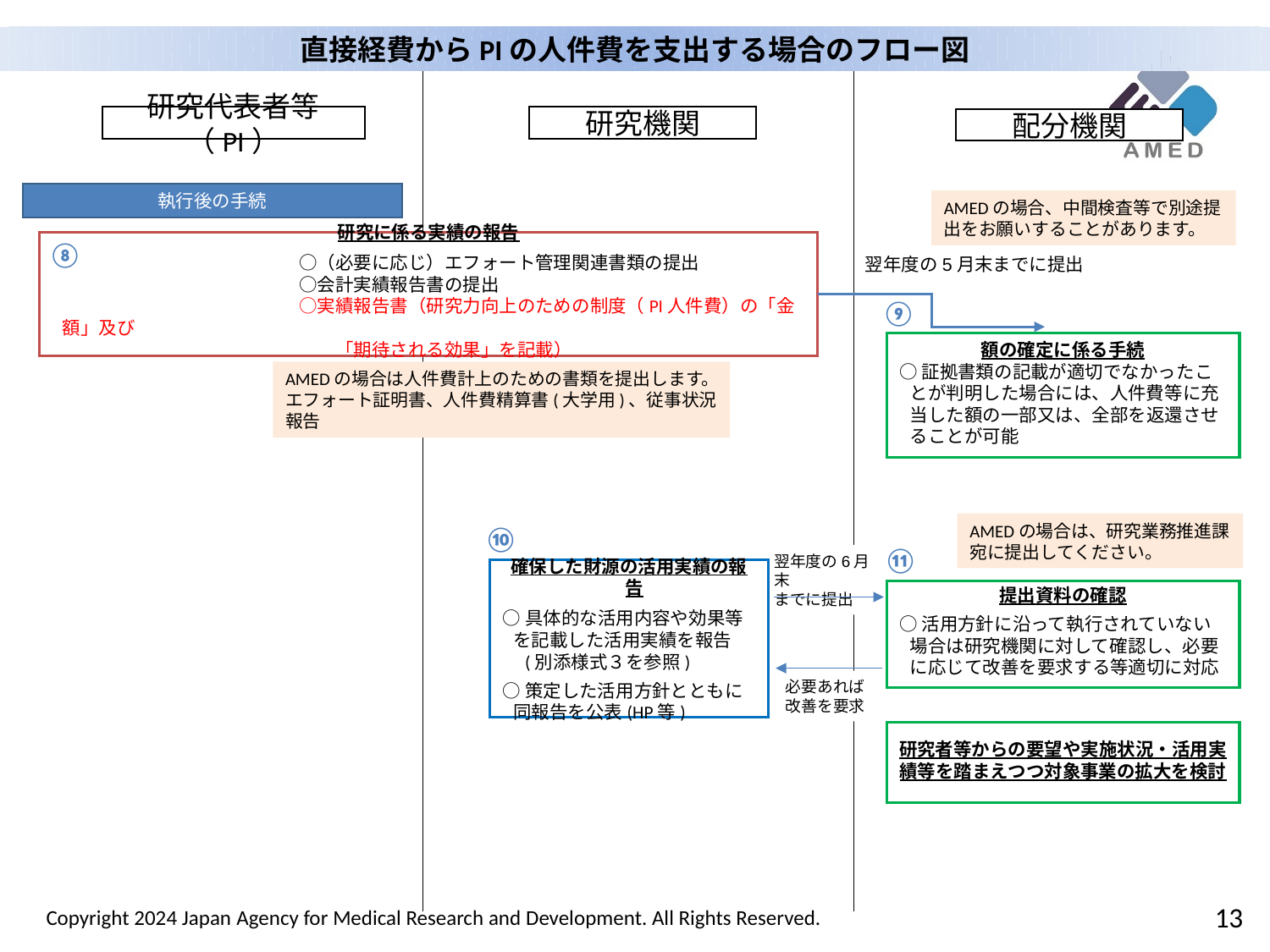

直接経費からPIの人件費を支出する場合のフロー図
研究機関
研究代表者等（PI）
配分機関
執行後の手続
AMEDの場合、中間検査等で別途提出をお願いすることがあります。

研究に係る実績の報告

　　　　　　　　○（必要に応じ）エフォート管理関連書類の提出
　　　　　　　　○会計実績報告書の提出
　　　　　　　　○実績報告書（研究力向上のための制度（PI人件費）の「金額」及び
　　　　　　　　　　「期待される効果」を記載）

⑧
翌年度の5月末までに提出
⑨
額の確定に係る手続
○証拠書類の記載が適切でなかったことが判明した場合には、人件費等に充当した額の一部又は、全部を返還させることが可能

AMEDの場合は人件費計上のための書類を提出します。
エフォート証明書、人件費精算書(大学用)、従事状況報告
AMEDの場合は、研究業務推進課宛に提出してください。
⑩
⑪
翌年度の6月末
までに提出
確保した財源の活用実績の報告

○具体的な活用内容や効果等を記載した活用実績を報告
　(別添様式３を参照)

○策定した活用方針とともに同報告を公表(HP等)
提出資料の確認

○活用方針に沿って執行されていない場合は研究機関に対して確認し、必要に応じて改善を要求する等適切に対応

必要あれば
改善を要求
研究者等からの要望や実施状況・活用実績等を踏まえつつ対象事業の拡大を検討

13